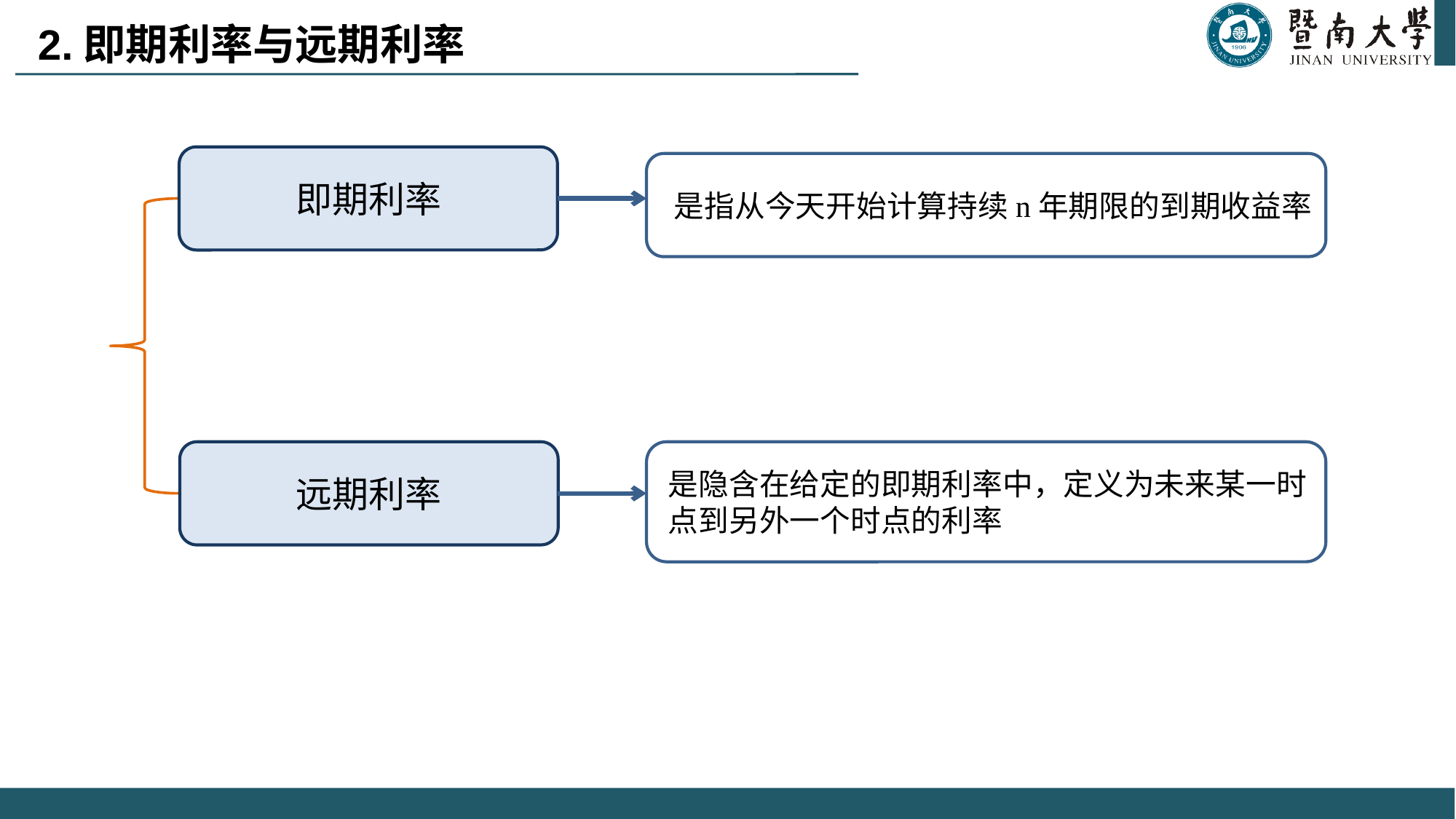

# 2.即期利率与远期利率
即期利率

是指从今天开始计算持续n年期限的到期收益率

远期利率

是隐含在给定的即期利率中，定义为未来某一时点到另外一个时点的利率